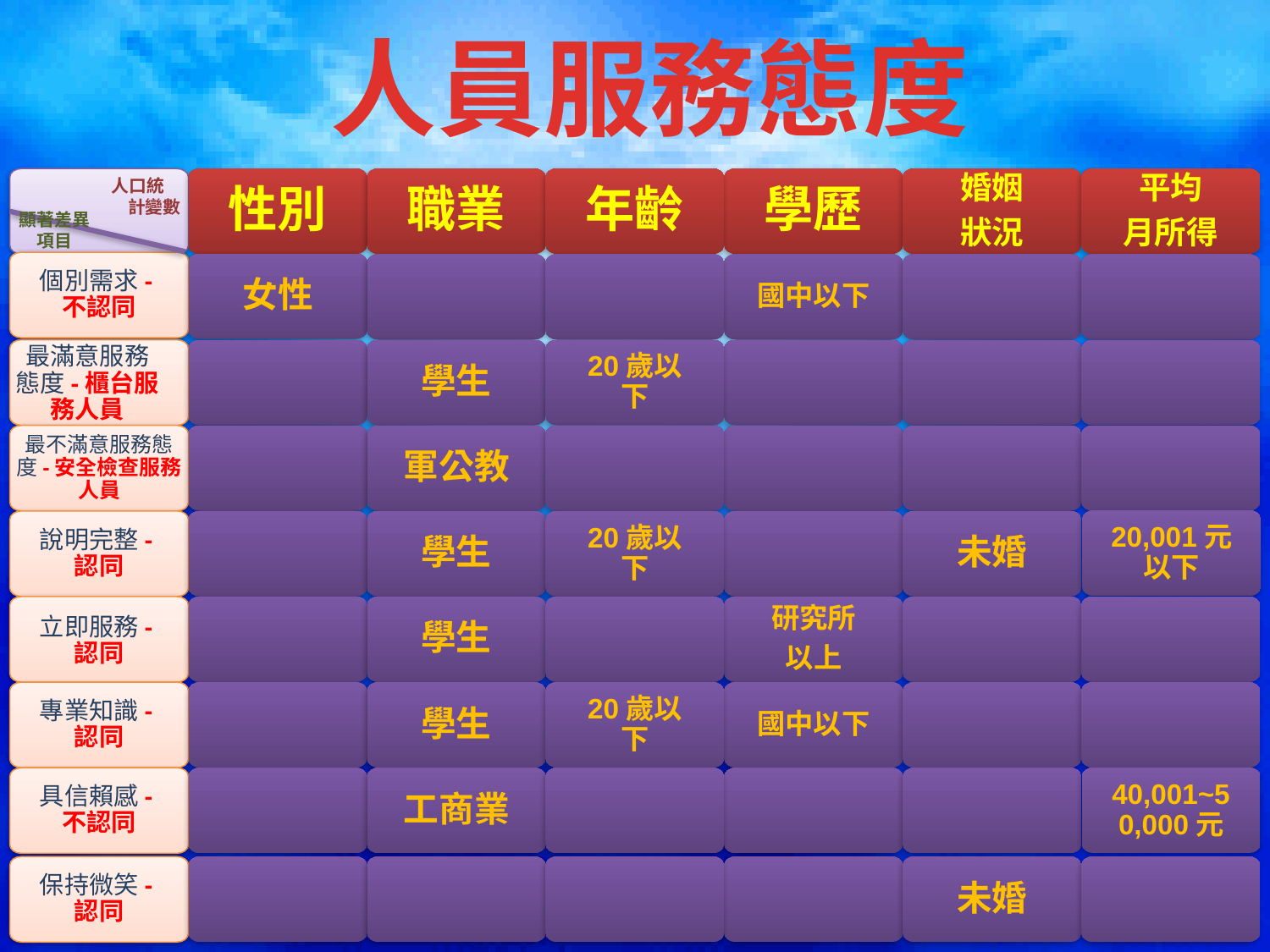

人員服務態度

人口統
   計變數
性別
職業
年齡
學歷
婚姻
狀況
平均
月所得
顯著差異
項目
個別需求-不認同
女性

國中以下

女性

國中以下

學生
20歲以下

軍公教

學生
20歲以下

未婚
20,001元以下

學生

研究所
以上

學生
20歲以下
國中以下

工商業

40,001~
50,000元

未婚

最滿意服務態度-櫃台服務人員

學生
20歲以下

最不滿意服務態度-安全檢查服務人員

軍公教

20,001元以下
說明完整-認同

學生
20歲以下

未婚

立即服務-認同

學生

研究所
以上

專業知識-認同

學生
20歲以下
國中以下

40,001~50,000元
具信賴感-不認同

工商業

保持微笑-認同

未婚